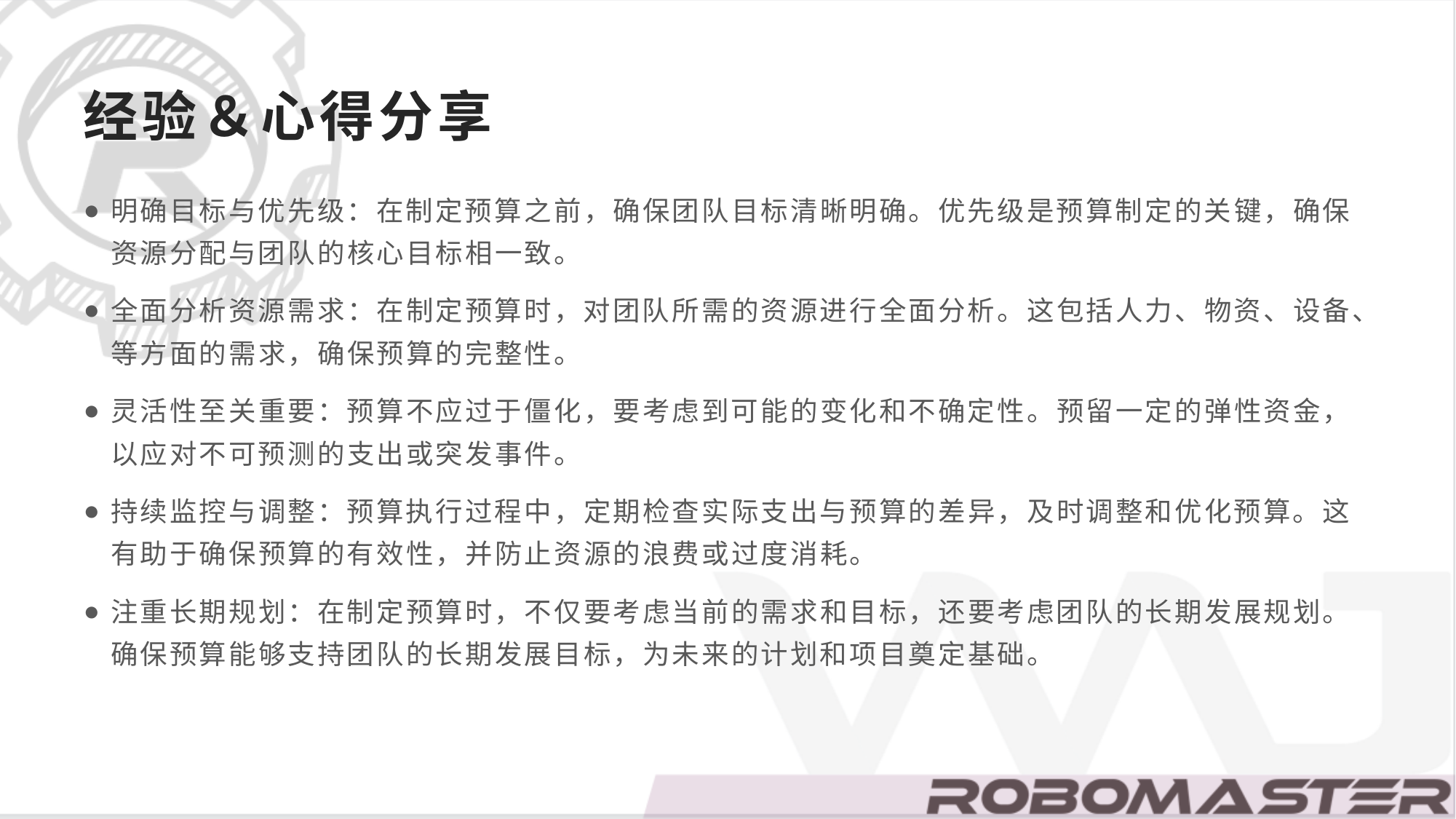

# 经验＆心得分享
明确目标与优先级：在制定预算之前，确保团队目标清晰明确。优先级是预算制定的关键，确保资源分配与团队的核心目标相一致。
全面分析资源需求：在制定预算时，对团队所需的资源进行全面分析。这包括人力、物资、设备、等方面的需求，确保预算的完整性。
灵活性至关重要：预算不应过于僵化，要考虑到可能的变化和不确定性。预留一定的弹性资金，以应对不可预测的支出或突发事件。
持续监控与调整：预算执行过程中，定期检查实际支出与预算的差异，及时调整和优化预算。这有助于确保预算的有效性，并防止资源的浪费或过度消耗。
注重长期规划：在制定预算时，不仅要考虑当前的需求和目标，还要考虑团队的长期发展规划。确保预算能够支持团队的长期发展目标，为未来的计划和项目奠定基础。